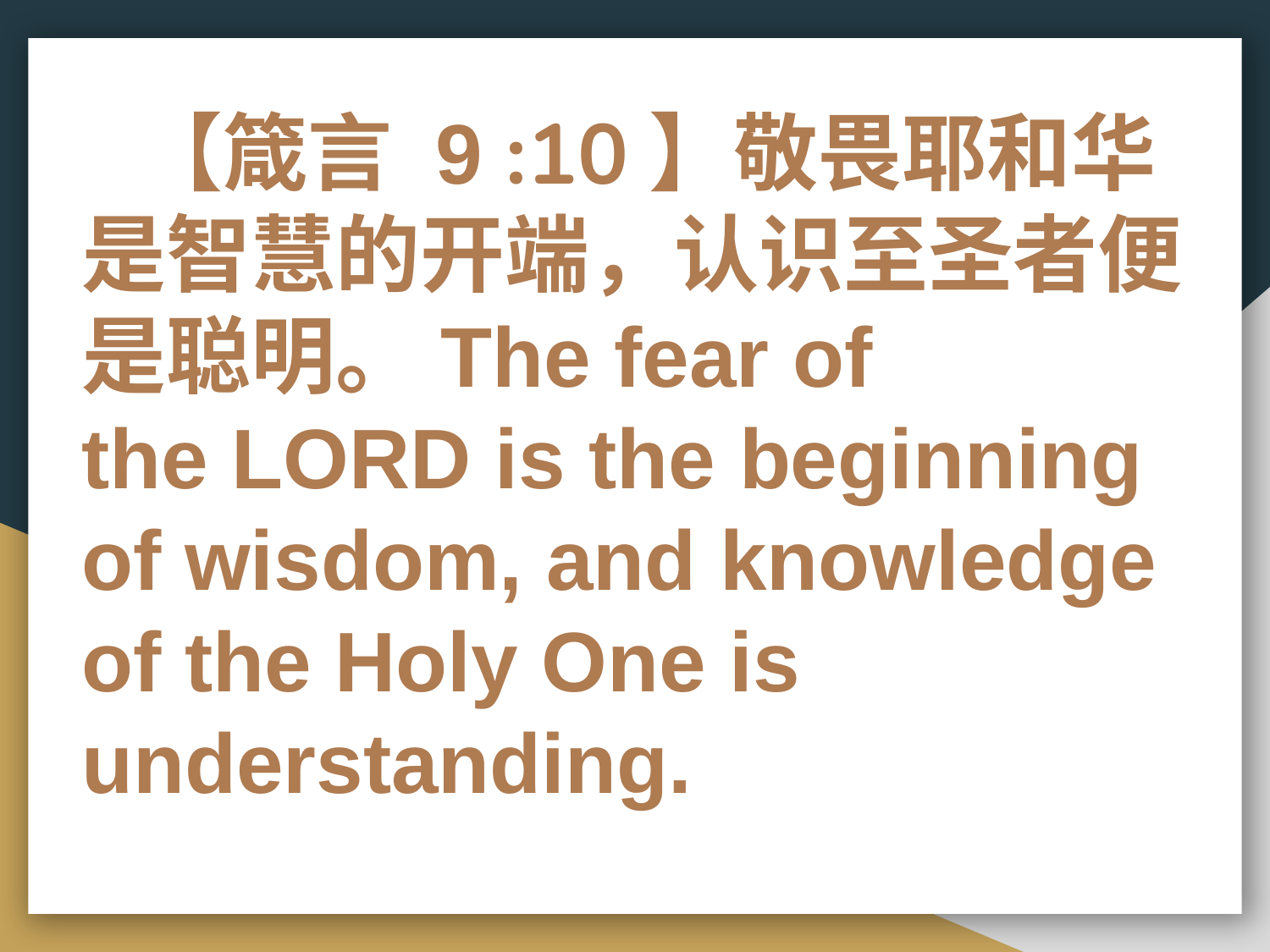

# 【箴言 9 :10】敬畏耶和华是智慧的开端，认识至圣者便是聪明。The fear of the Lord is the beginning of wisdom, and knowledge of the Holy One is understanding.